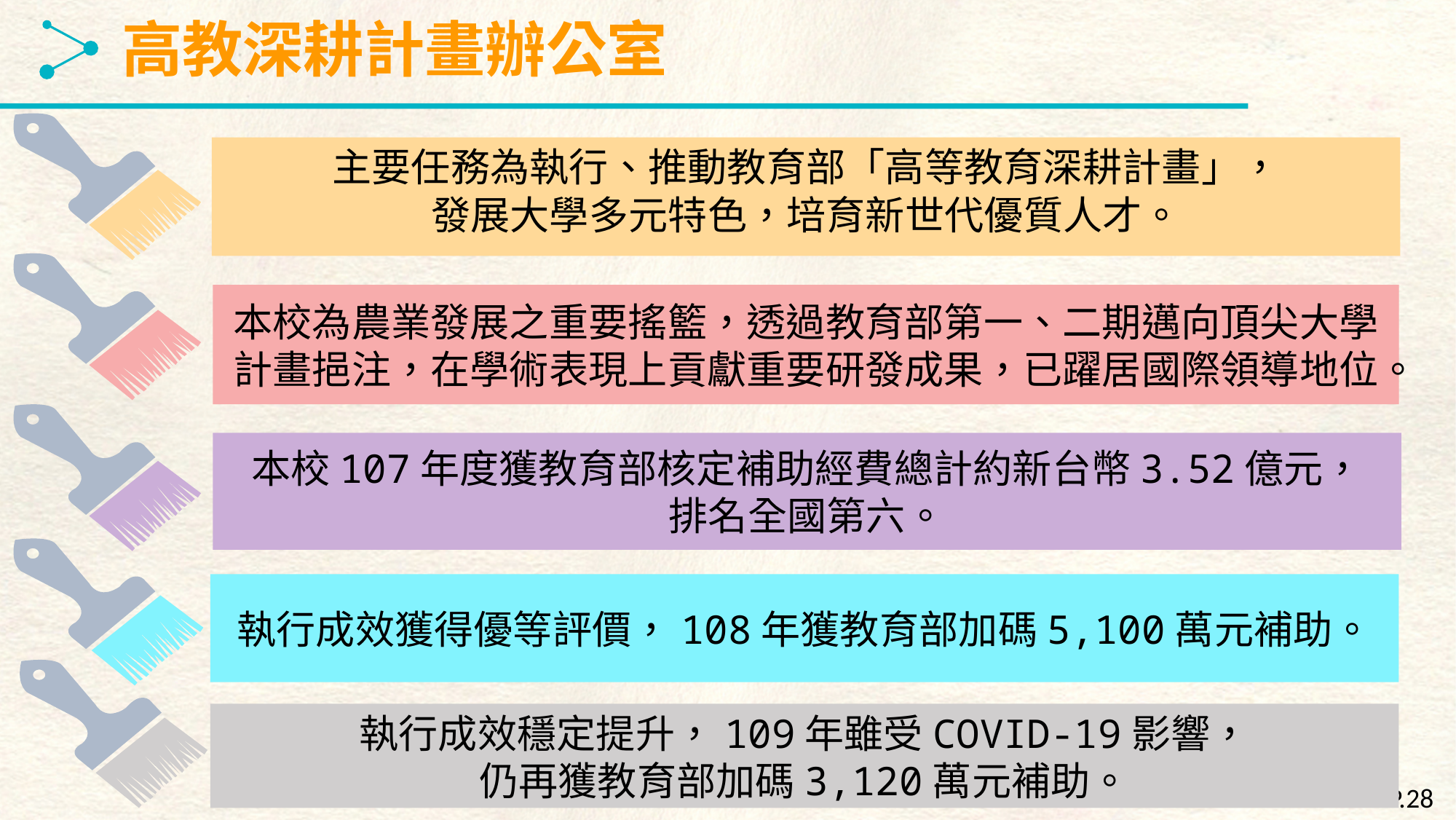

高教深耕計畫辦公室

主要任務為執行、推動教育部「高等教育深耕計畫」，
發展大學多元特色，培育新世代優質人才。

本校為農業發展之重要搖籃，透過教育部第一、二期邁向頂尖大學計畫挹注，在學術表現上貢獻重要研發成果，已躍居國際領導地位。

本校107年度獲教育部核定補助經費總計約新台幣3.52億元，
排名全國第六。

執行成效獲得優等評價，108年獲教育部加碼5,100萬元補助。
執行成效穩定提升，109年雖受COVID-19影響，
仍再獲教育部加碼3,120萬元補助。